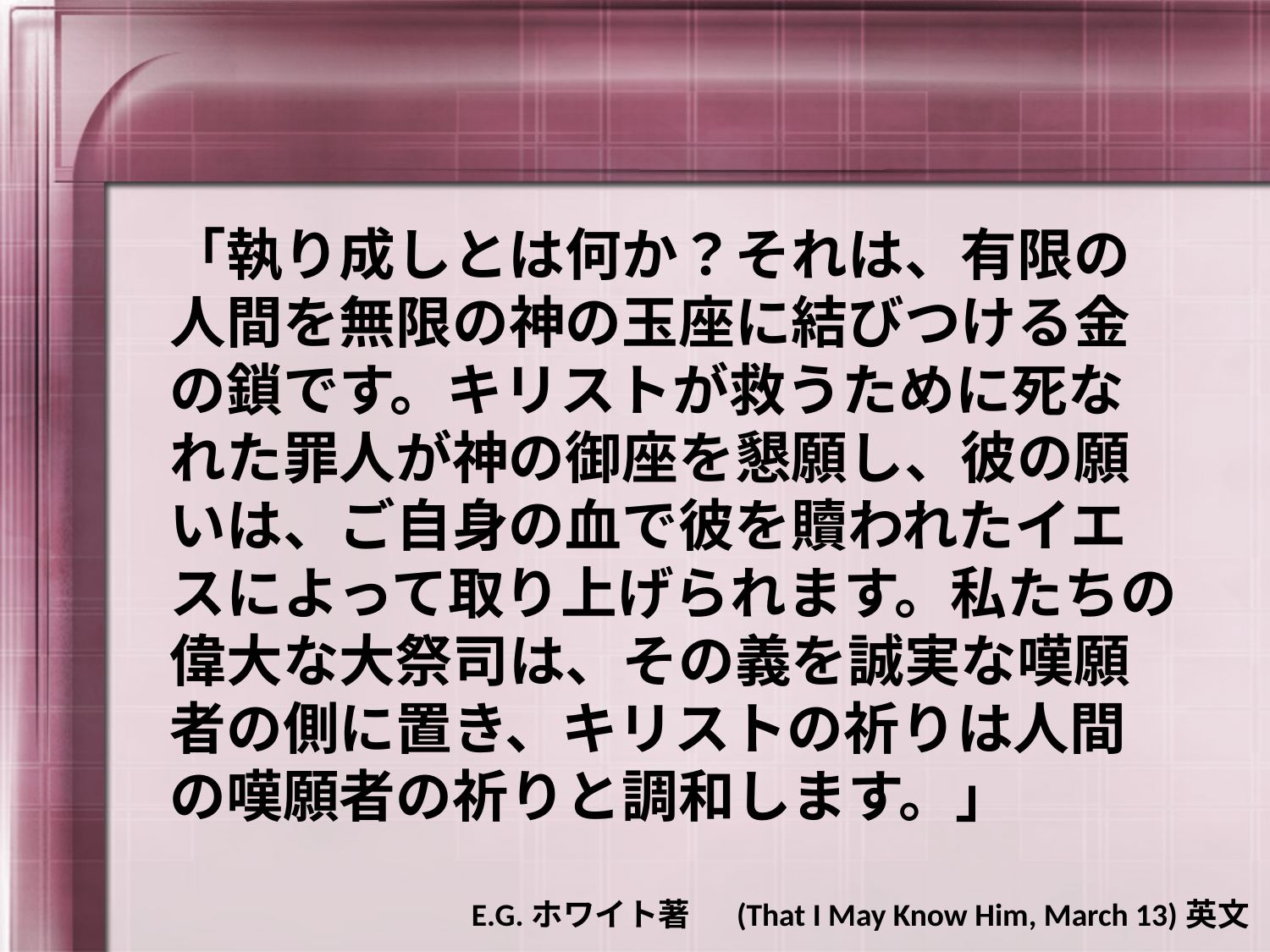

「執り成しとは何か？それは、有限の人間を無限の神の玉座に結びつける金の鎖です。キリストが救うために死なれた罪人が神の御座を懇願し、彼の願いは、ご自身の血で彼を贖われたイエスによって取り上げられます。私たちの偉大な大祭司は、その義を誠実な嘆願者の側に置き、キリストの祈りは人間の嘆願者の祈りと調和します。」
E.G.ホワイト著　 (That I May Know Him, March 13)英文